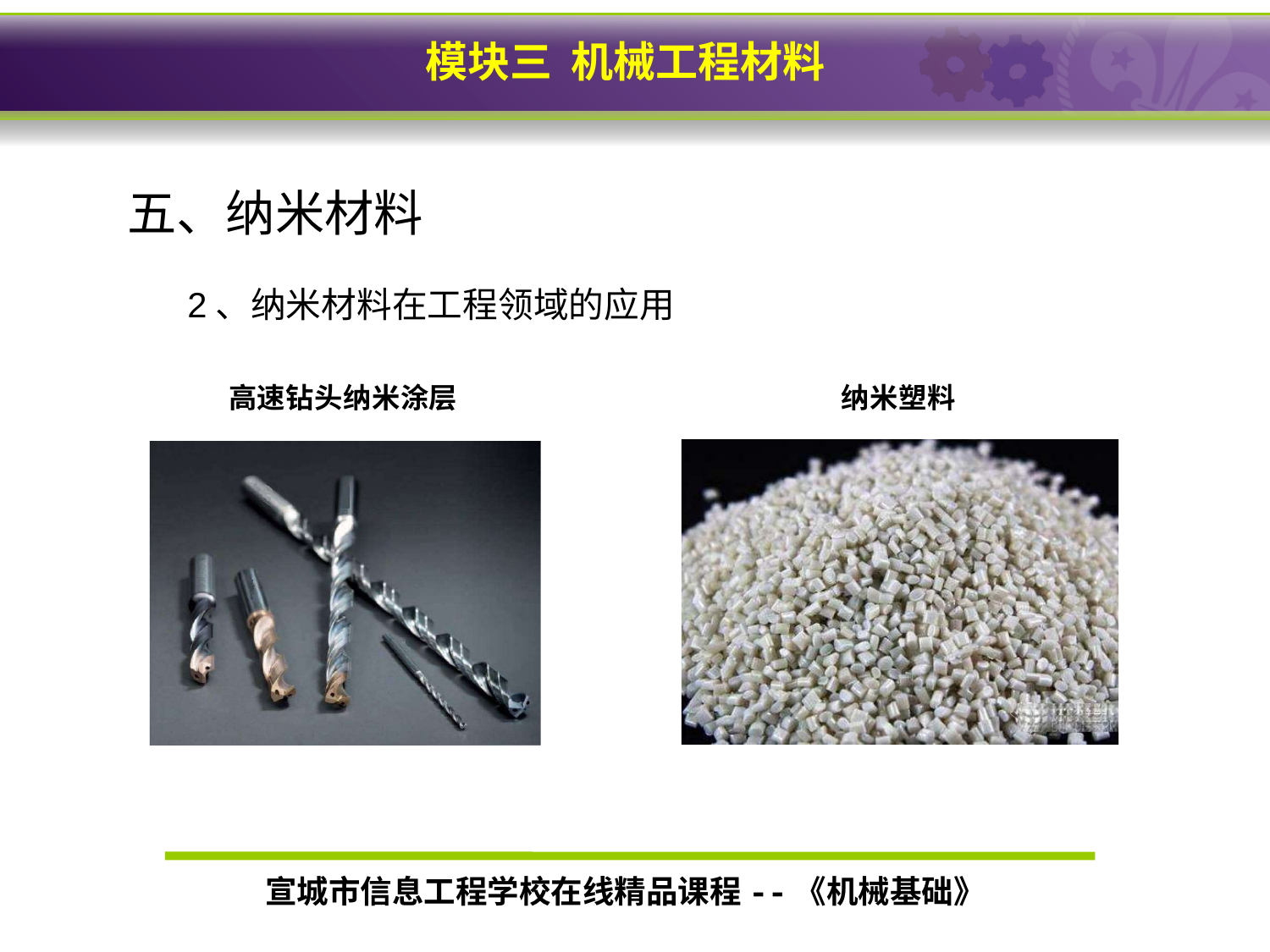

五、纳米材料
五、纳米材料
2、纳米材料在工程领域的应用
纳米塑料
高速钻头纳米涂层